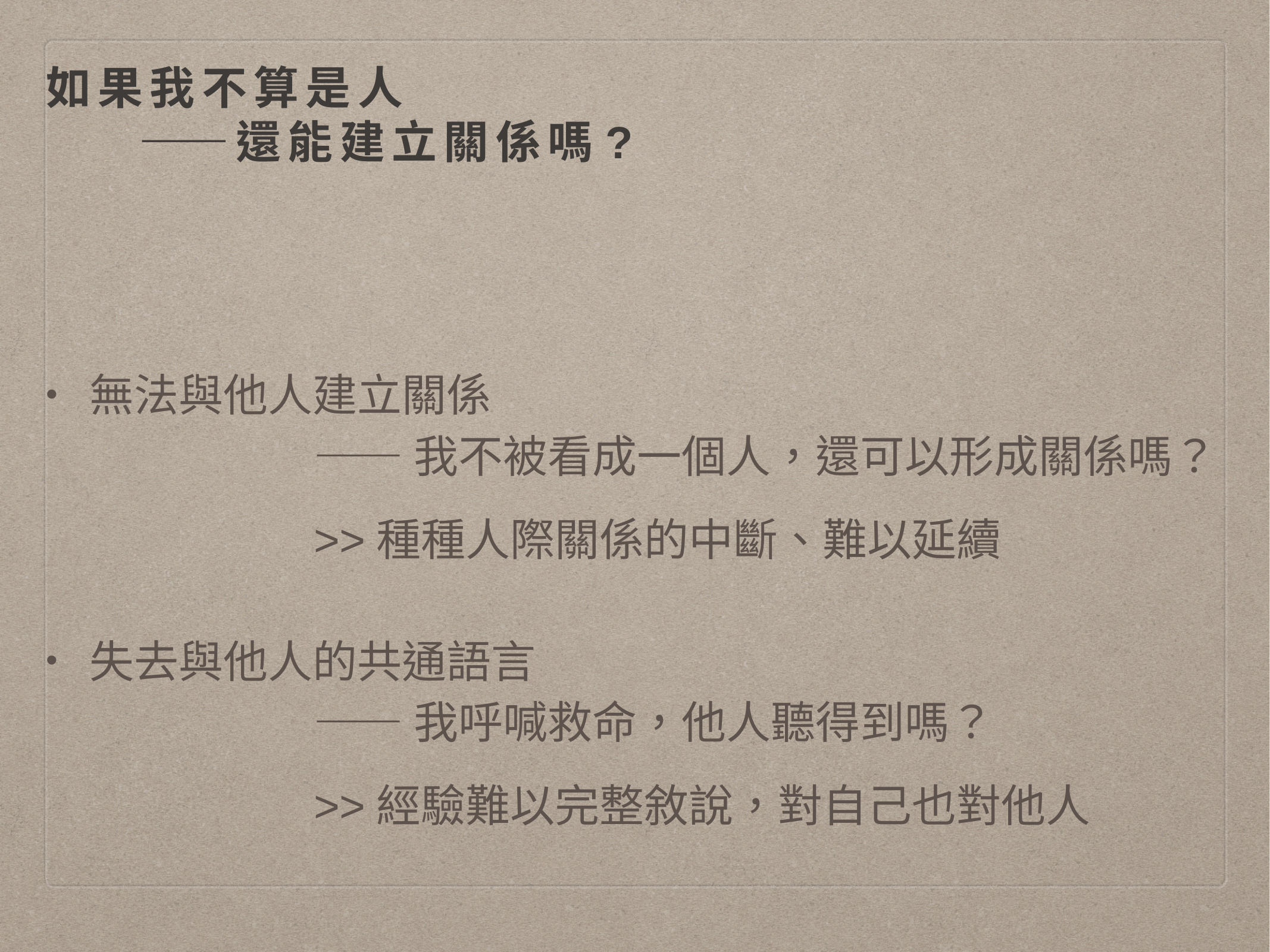

# 如果我不算是人 ——還能建立關係嗎?
無法與他人建立關係
			——我不被看成一個人，還可以形成關係嗎？
			>>種種人際關係的中斷、難以延續

失去與他人的共通語言
			——我呼喊救命，他人聽得到嗎？
			>>經驗難以完整敘說，對自己也對他人